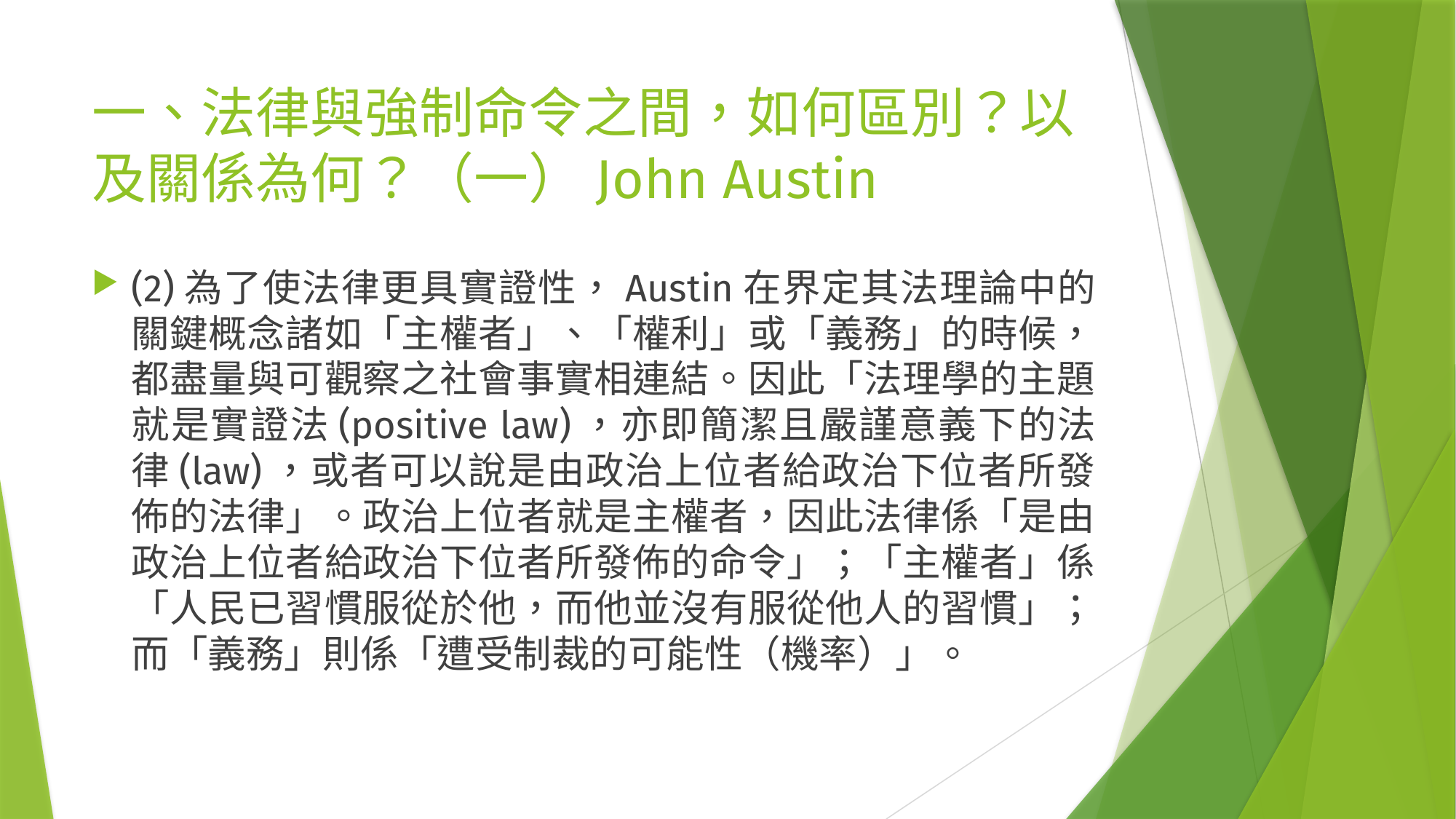

# 一、法律與強制命令之間，如何區別？以及關係為何？（一）John Austin
(2)為了使法律更具實證性，Austin在界定其法理論中的關鍵概念諸如「主權者」、「權利」或「義務」的時候，都盡量與可觀察之社會事實相連結。因此「法理學的主題就是實證法(positive law)，亦即簡潔且嚴謹意義下的法律(law)，或者可以說是由政治上位者給政治下位者所發佈的法律」。政治上位者就是主權者，因此法律係「是由政治上位者給政治下位者所發佈的命令」；「主權者」係「人民已習慣服從於他，而他並沒有服從他人的習慣」；而「義務」則係「遭受制裁的可能性（機率）」。